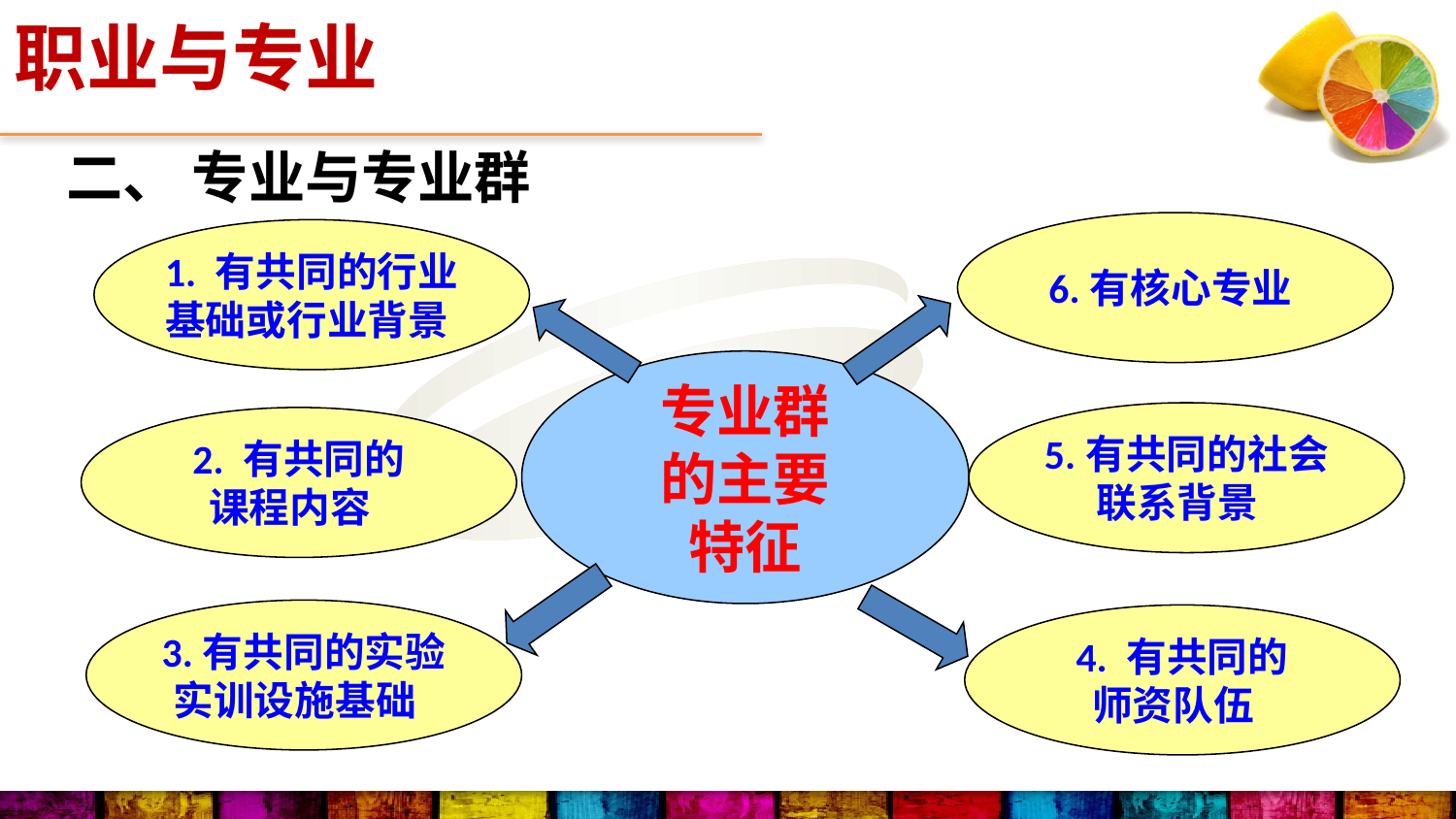

职业与专业

二、 专业与专业群
6.有核心专业
1. 有共同的行业
基础或行业背景
FPA性格色彩的使命

专业群
的主要
特征

5.有共同的社会
联系背景
2. 有共同的
课程内容

3.有共同的实验
实训设施基础
4. 有共同的
师资队伍